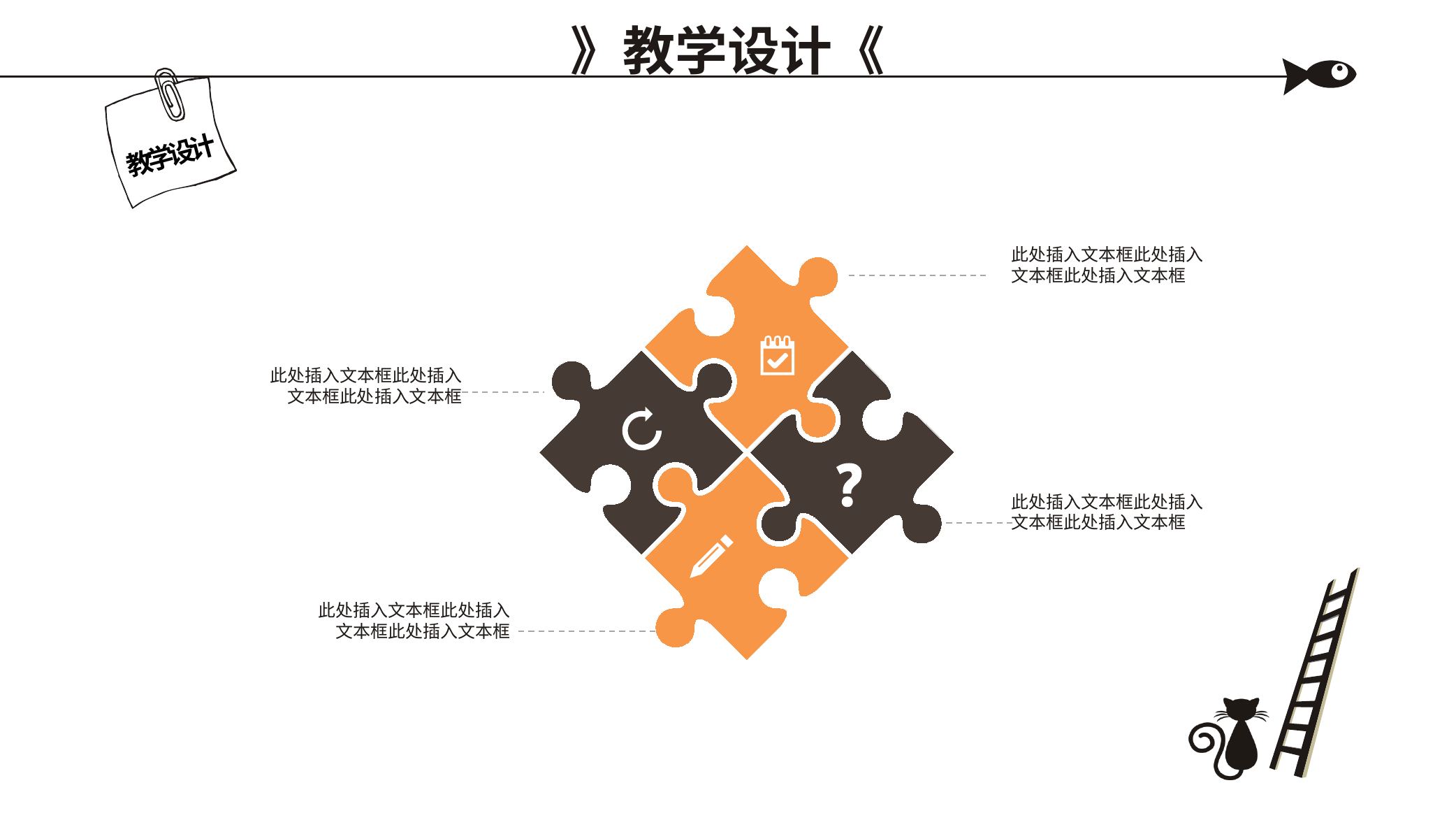

》教学设计《

教学设计
此处插入文本框此处插入文本框此处插入文本框

此处插入文本框此处插入文本框此处插入文本框

此处插入文本框此处插入文本框此处插入文本框
此处插入文本框此处插入文本框此处插入文本框